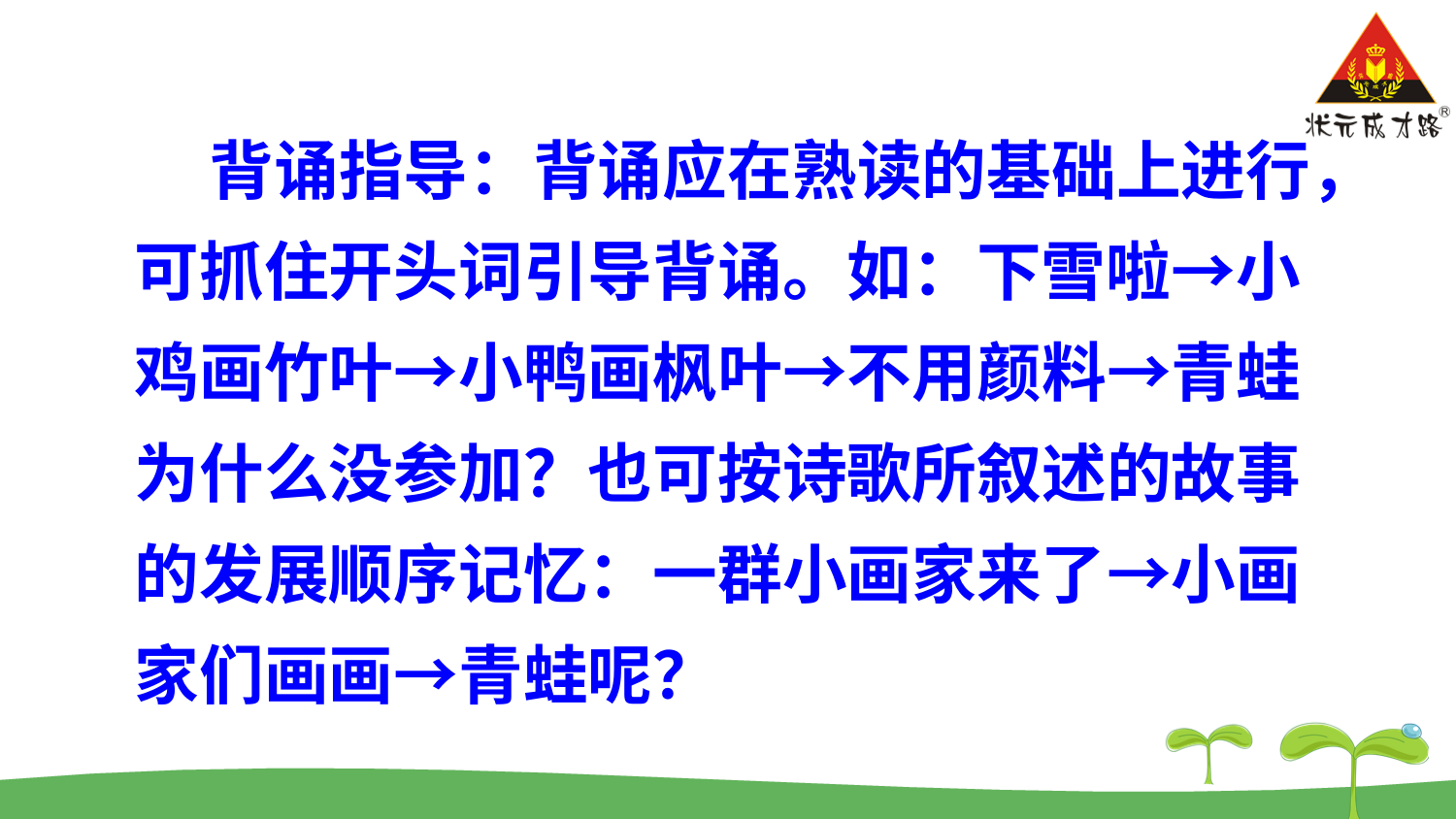

背诵指导：背诵应在熟读的基础上进行，可抓住开头词引导背诵。如：下雪啦→小鸡画竹叶→小鸭画枫叶→不用颜料→青蛙为什么没参加？也可按诗歌所叙述的故事的发展顺序记忆：一群小画家来了→小画家们画画→青蛙呢？